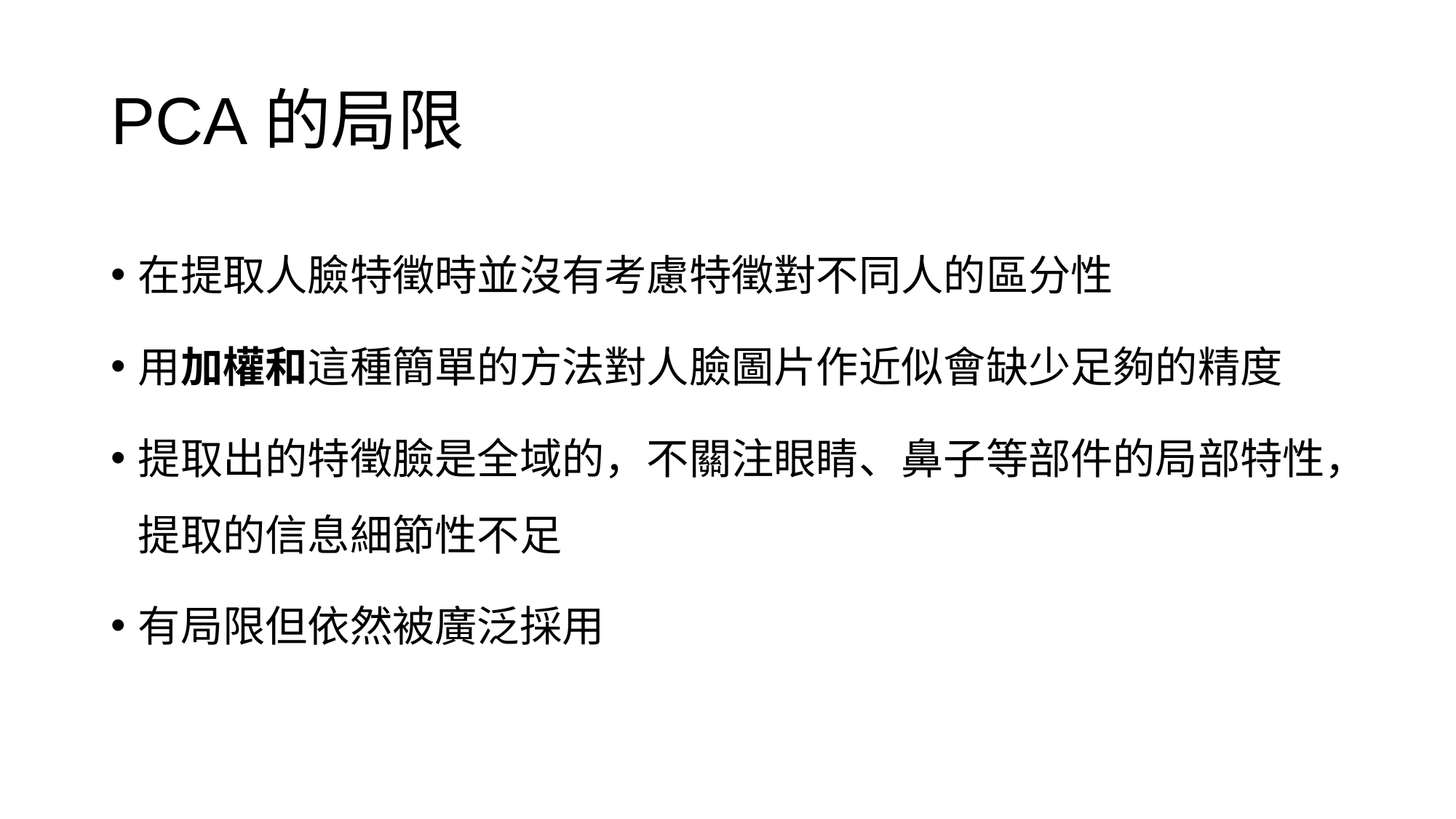

# PCA的局限
在提取人臉特徵時並沒有考慮特徵對不同人的區分性
用加權和這種簡單的方法對人臉圖片作近似會缺少足夠的精度
提取出的特徵臉是全域的，不關注眼睛、鼻子等部件的局部特性，提取的信息細節性不足
有局限但依然被廣泛採用